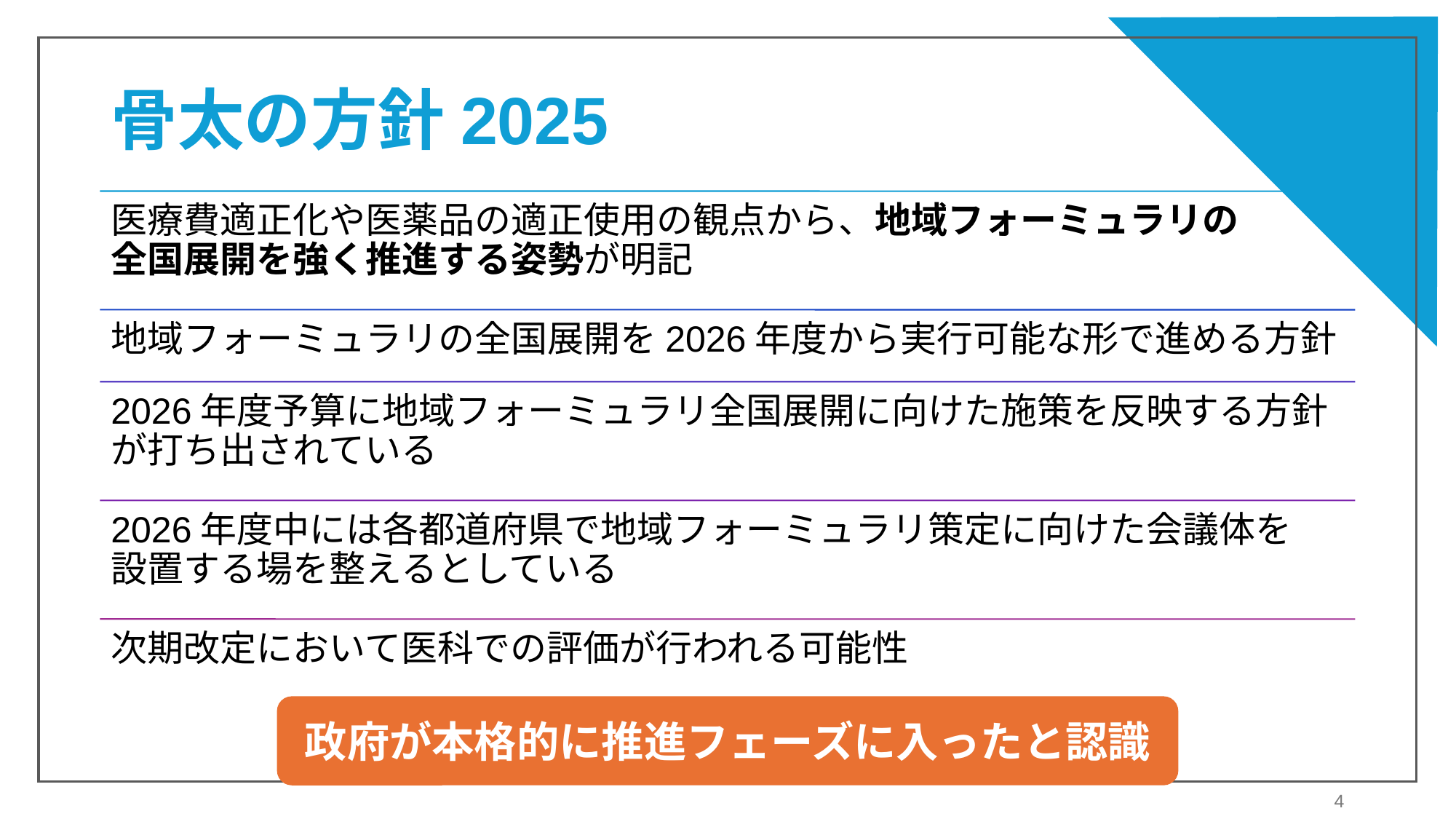

# 骨太の方針2025
医療費適正化や医薬品の適正使用の観点から、地域フォーミュラリの　　全国展開を強く推進する姿勢が明記
地域フォーミュラリの全国展開を2026年度から実行可能な形で進める方針
2026年度予算に地域フォーミュラリ全国展開に向けた施策を反映する方針が打ち出されている
2026年度中には各都道府県で地域フォーミュラリ策定に向けた会議体を　設置する場を整えるとしている
次期改定において医科での評価が行われる可能性
政府が本格的に推進フェーズに入ったと認識
4